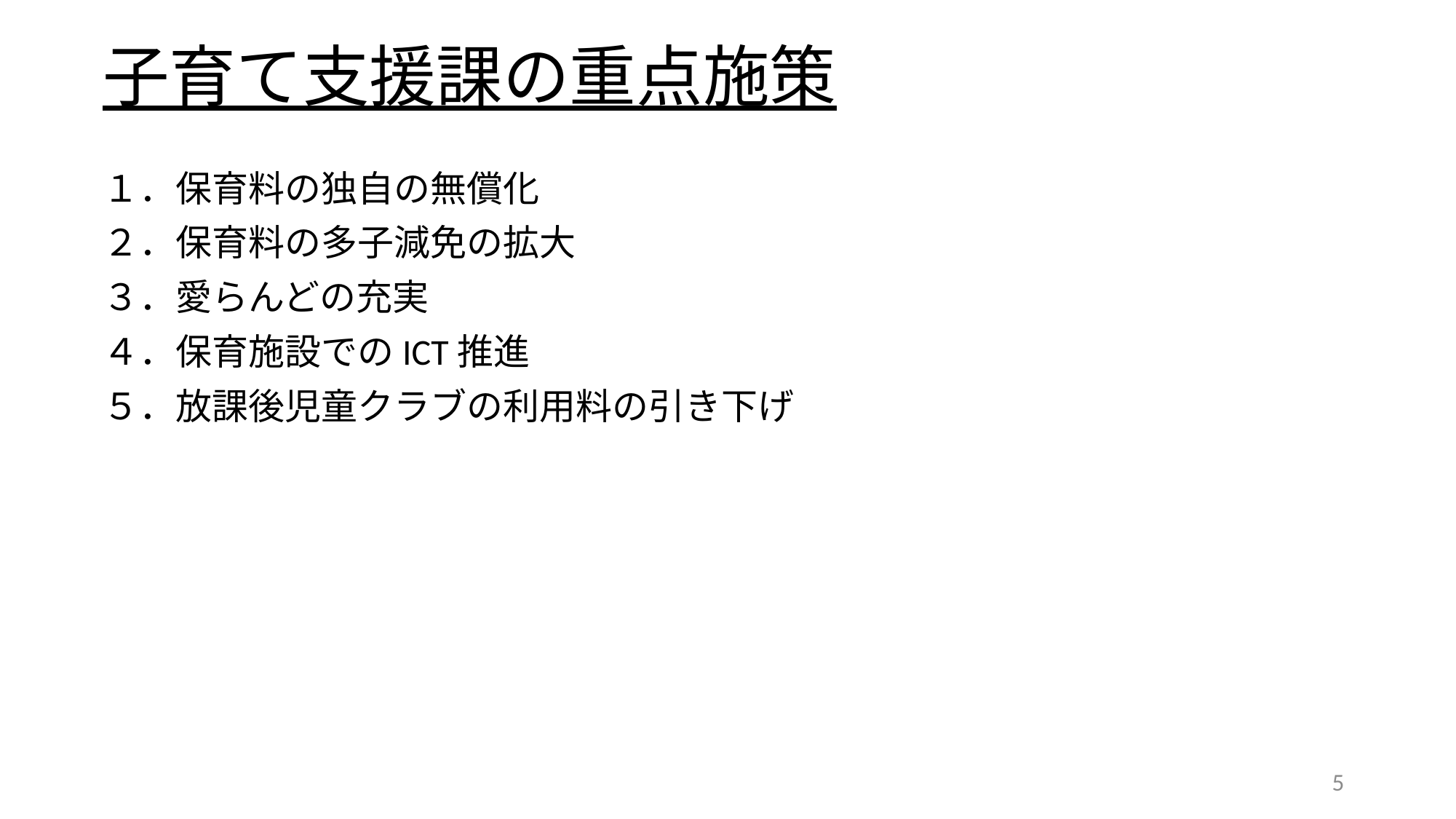

# 子育て支援課の重点施策
１．保育料の独自の無償化
２．保育料の多子減免の拡大
３．愛らんどの充実
４．保育施設でのICT推進
５．放課後児童クラブの利用料の引き下げ
5